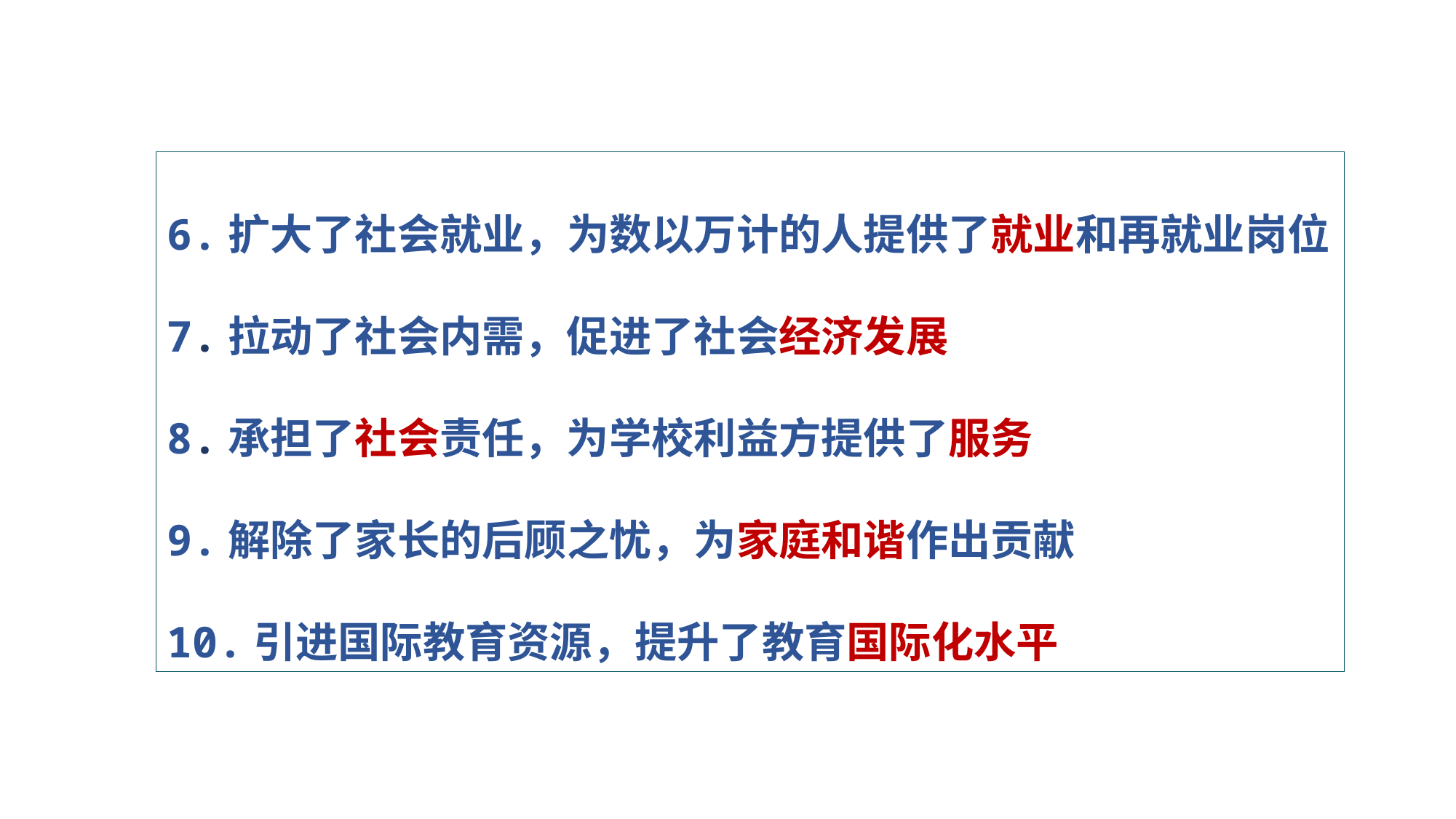

6.扩大了社会就业，为数以万计的人提供了就业和再就业岗位
7.拉动了社会内需，促进了社会经济发展
8.承担了社会责任，为学校利益方提供了服务
9.解除了家长的后顾之忧，为家庭和谐作出贡献
10.引进国际教育资源，提升了教育国际化水平